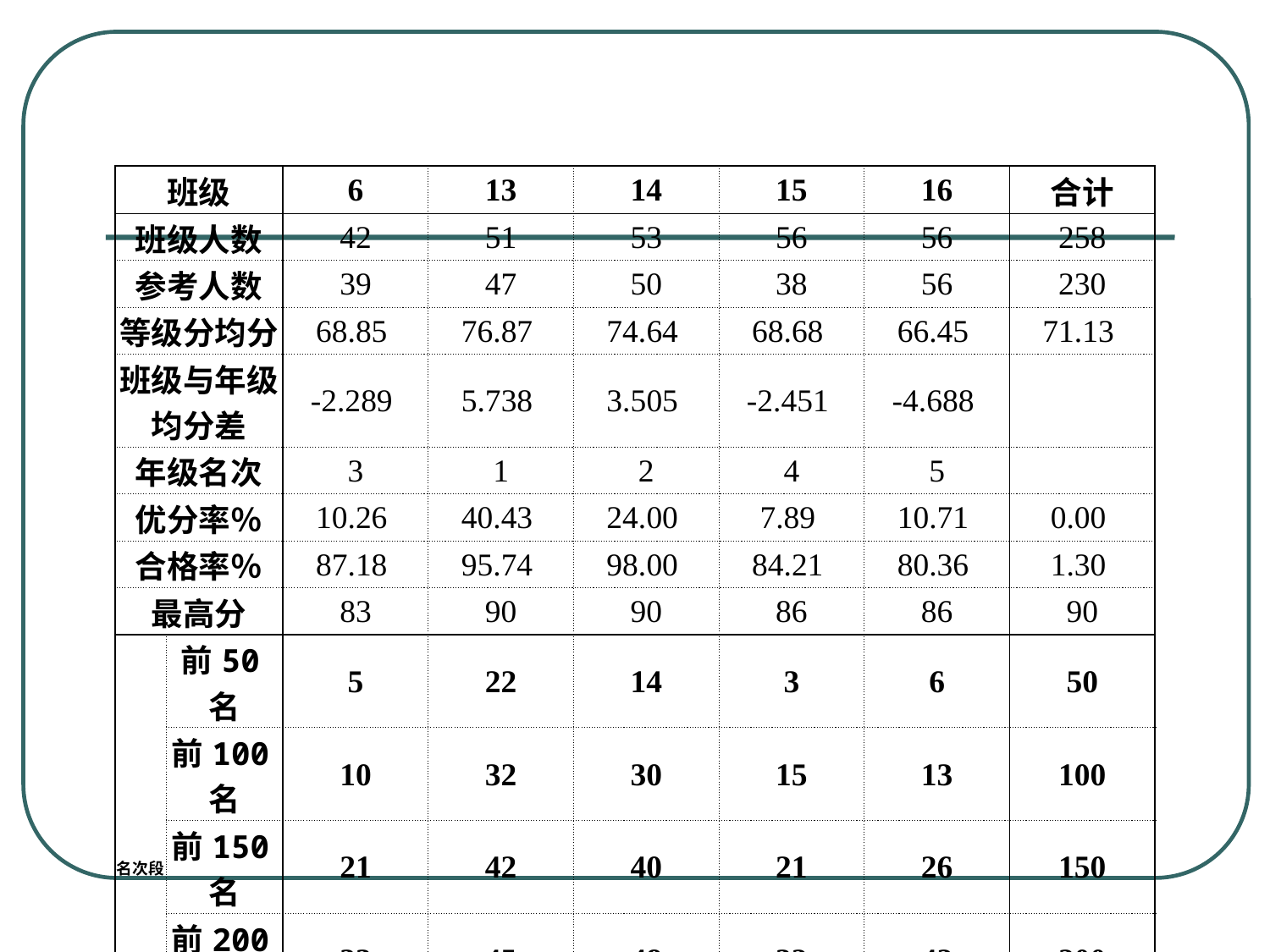

| 班级 |  | 6 | 13 | 14 | 15 | 16 | 合计 |
| --- | --- | --- | --- | --- | --- | --- | --- |
| 班级人数 |  | 42 | 51 | 53 | 56 | 56 | 258 |
| 参考人数 |  | 39 | 47 | 50 | 38 | 56 | 230 |
| 等级分均分 |  | 68.85 | 76.87 | 74.64 | 68.68 | 66.45 | 71.13 |
| 班级与年级 均分差 |  | -2.289 | 5.738 | 3.505 | -2.451 | -4.688 |  |
| 年级名次 |  | 3 | 1 | 2 | 4 | 5 |  |
| 优分率％ |  | 10.26 | 40.43 | 24.00 | 7.89 | 10.71 | 0.00 |
| 合格率％ |  | 87.18 | 95.74 | 98.00 | 84.21 | 80.36 | 1.30 |
| 最高分 |  | 83 | 90 | 90 | 86 | 86 | 90 |
| 名次段 | 前50名 | 5 | 22 | 14 | 3 | 6 | 50 |
|  | 前100名 | 10 | 32 | 30 | 15 | 13 | 100 |
|  | 前150名 | 21 | 42 | 40 | 21 | 26 | 150 |
|  | 前200名 | 33 | 45 | 48 | 32 | 42 | 200 |
|  | 前250名 | 39 | 47 | 50 | 38 | 56 | 230 |